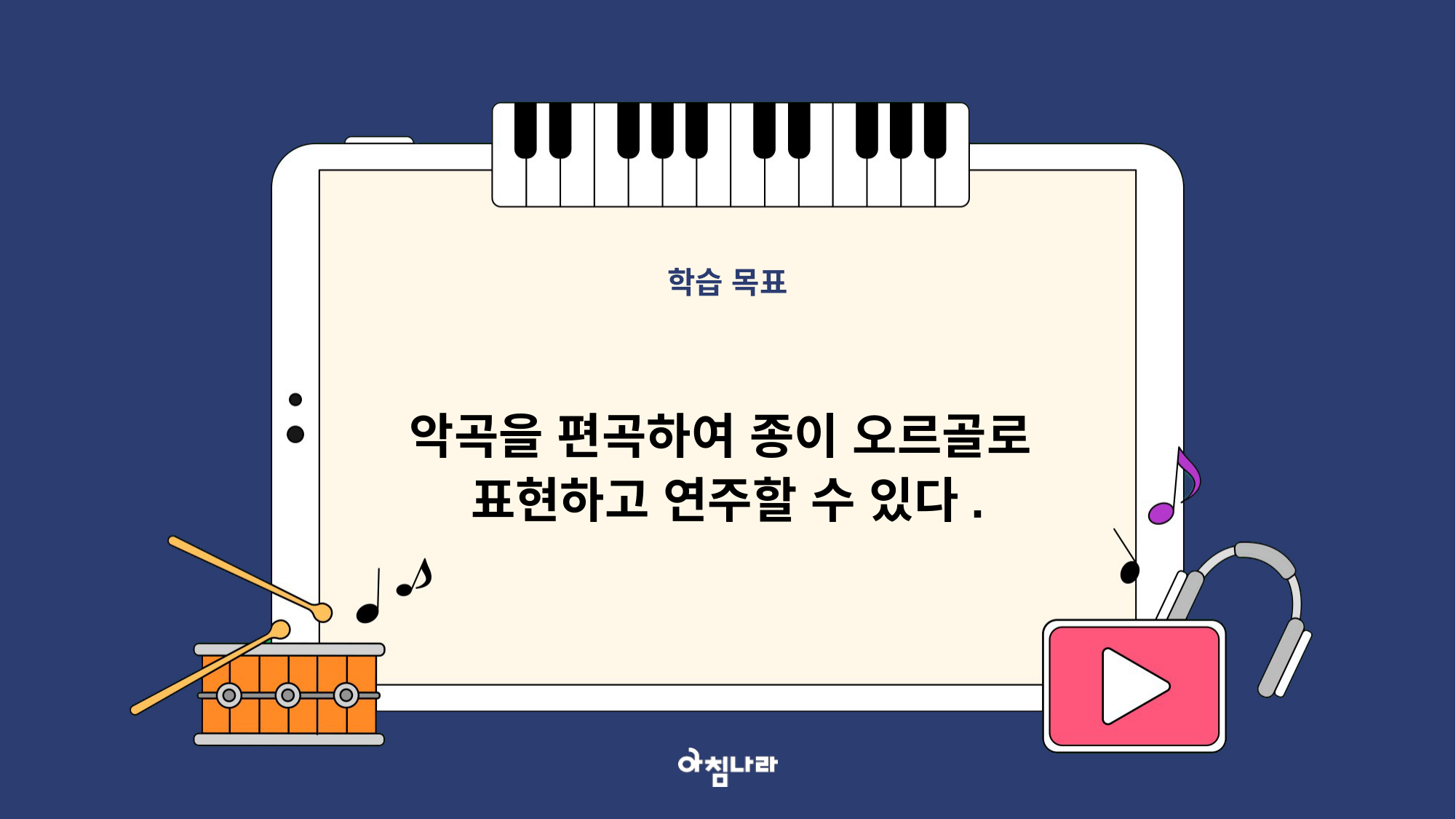

학습 목표
악곡을 편곡하여 종이 오르골로
표현하고 연주할 수 있다.